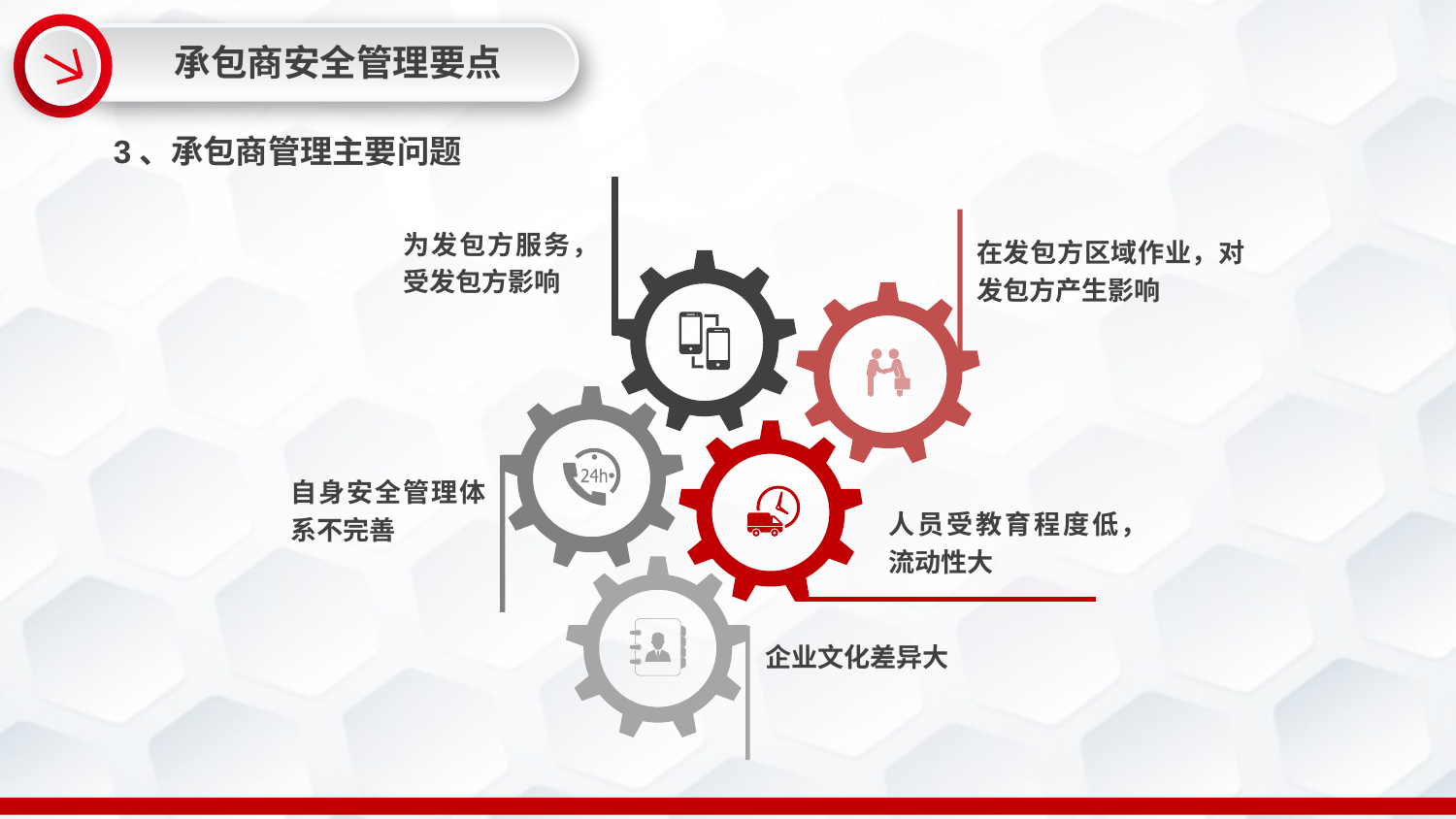

承包商安全管理要点
3、承包商管理主要问题

为发包方服务，受发包方影响
在发包方区域作业，对发包方产生影响

自身安全管理体系不完善

人员受教育程度低，流动性大

企业文化差异大